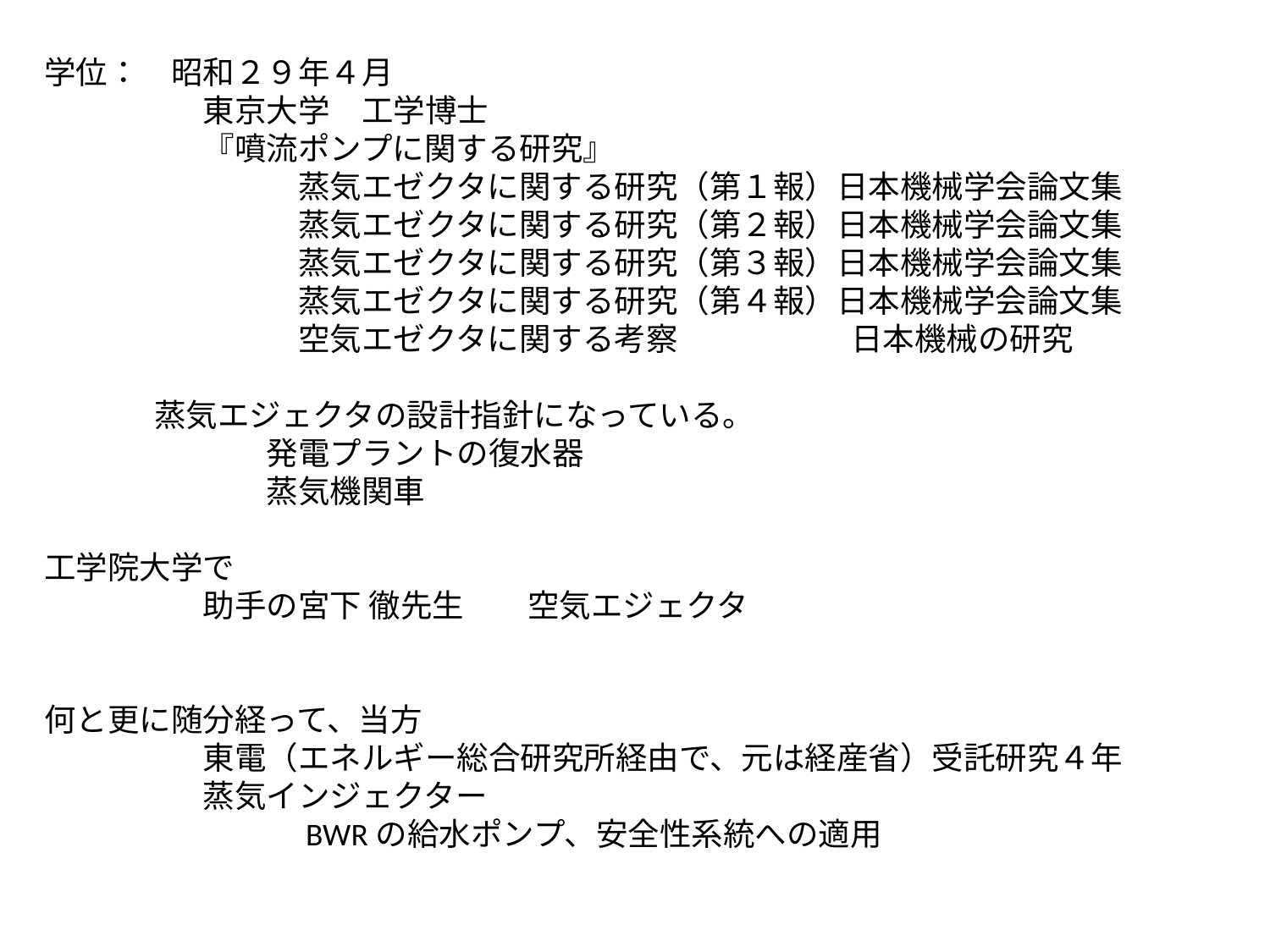

学位：　昭和２９年４月
　　　　　　東京大学　工学博士
　　　　　　『噴流ポンプに関する研究』
　　　　　　　　　蒸気エゼクタに関する研究（第１報）日本機械学会論文集
　　　　　　　　　蒸気エゼクタに関する研究（第２報）日本機械学会論文集
　　　　　　　　　蒸気エゼクタに関する研究（第３報）日本機械学会論文集
　　　　　　　　　蒸気エゼクタに関する研究（第４報）日本機械学会論文集
　　　　　　　　　空気エゼクタに関する考察　　　　　  日本機械の研究

 　　　　蒸気エジェクタの設計指針になっている。
　　　　　　　　発電プラントの復水器
　　　　　　　　蒸気機関車

　工学院大学で
　　　　　　助手の宮下 徹先生　　空気エジェクタ

　何と更に随分経って、当方
　　　　　　東電（エネルギー総合研究所経由で、元は経産省）受託研究４年
　　　　　　蒸気インジェクター
　　　　　　　　　BWRの給水ポンプ、安全性系統への適用